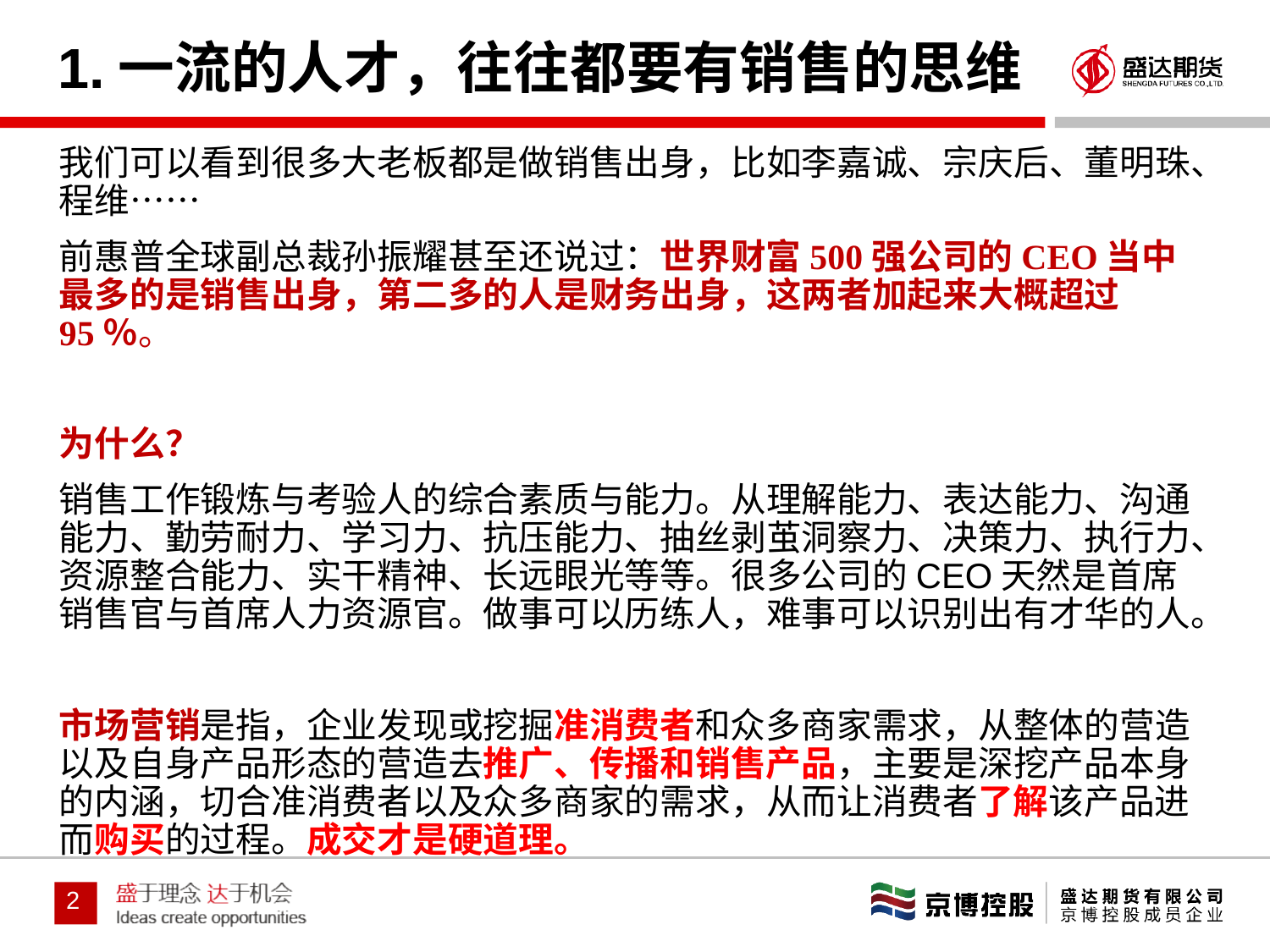

# 1.一流的人才，往往都要有销售的思维
我们可以看到很多大老板都是做销售出身，比如李嘉诚、宗庆后、董明珠、程维……
前惠普全球副总裁孙振耀甚至还说过：世界财富500强公司的CEO当中最多的是销售出身，第二多的人是财务出身，这两者加起来大概超过95％。

为什么？
销售工作锻炼与考验人的综合素质与能力。从理解能力、表达能力、沟通能力、勤劳耐力、学习力、抗压能力、抽丝剥茧洞察力、决策力、执行力、资源整合能力、实干精神、长远眼光等等。很多公司的CEO天然是首席销售官与首席人力资源官。做事可以历练人，难事可以识别出有才华的人。

市场营销是指，企业发现或挖掘准消费者和众多商家需求，从整体的营造以及自身产品形态的营造去推广、传播和销售产品，主要是深挖产品本身的内涵，切合准消费者以及众多商家的需求，从而让消费者了解该产品进而购买的过程。成交才是硬道理。